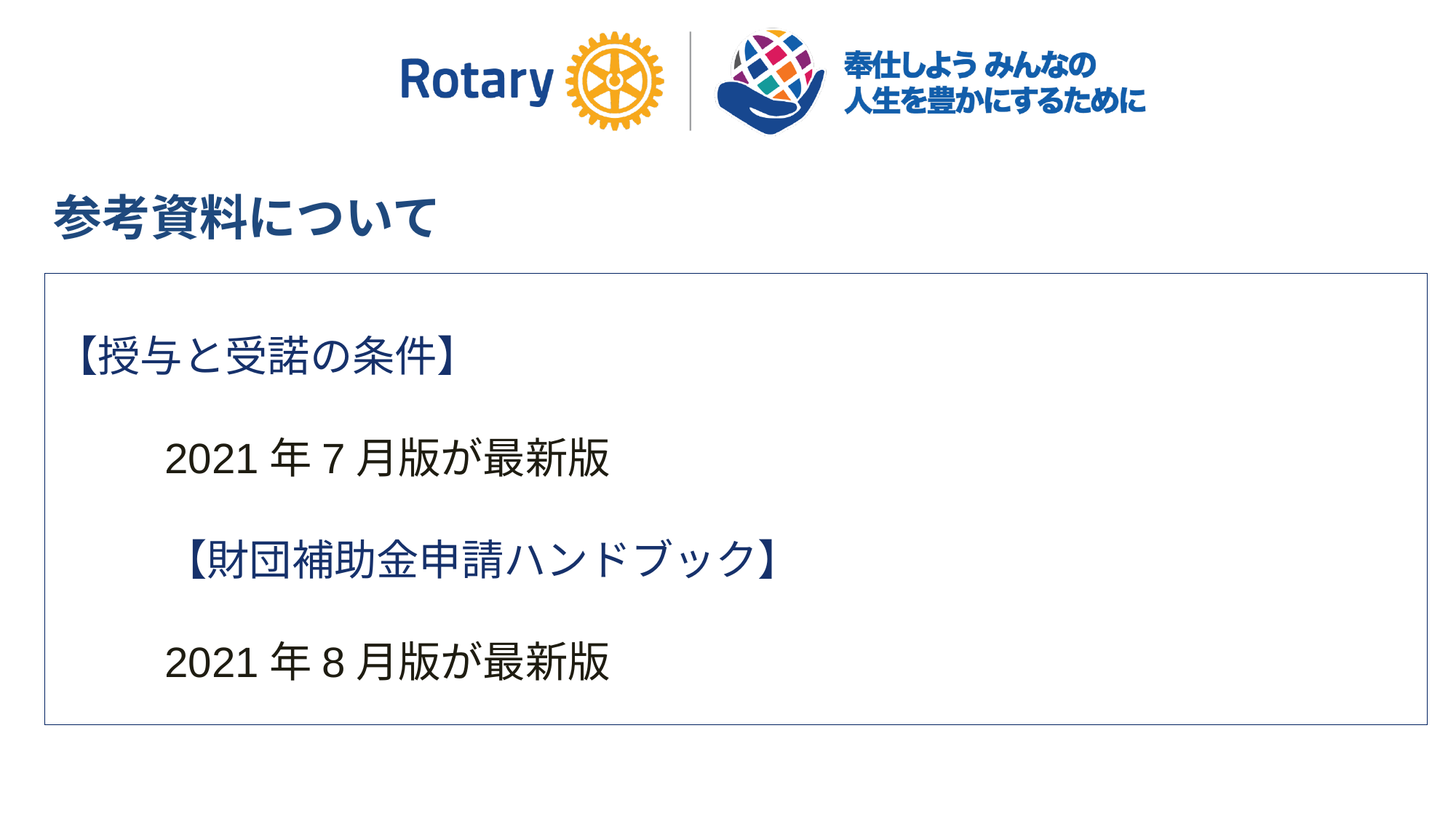

参考資料について
【授与と受諾の条件】
2021年7月版が最新版
【財団補助金申請ハンドブック】
2021年8月版が最新版